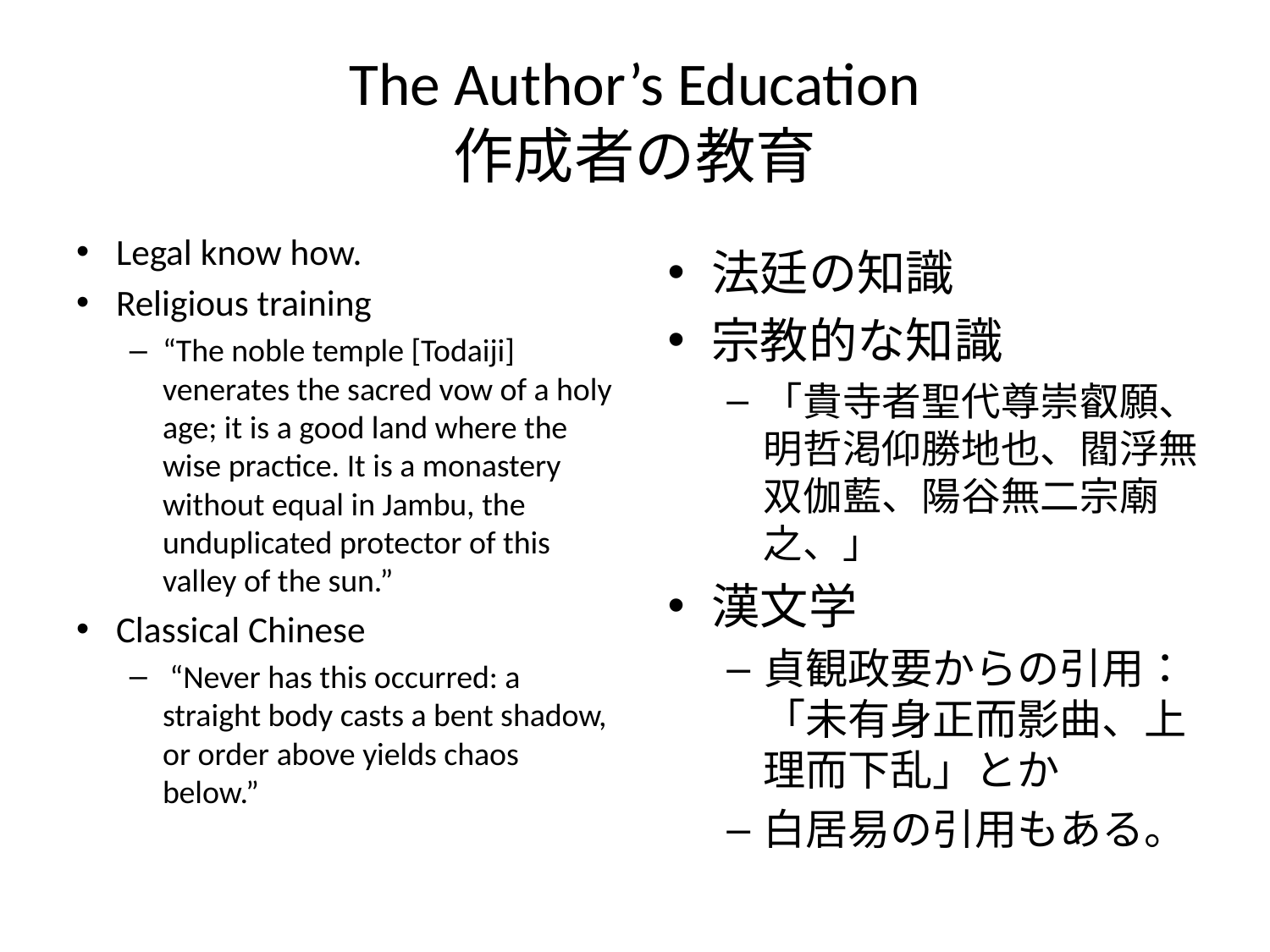

# The Author’s Education 作成者の教育
Legal know how.
Religious training
“The noble temple [Todaiji] venerates the sacred vow of a holy age; it is a good land where the wise practice. It is a monastery without equal in Jambu, the unduplicated protector of this valley of the sun.”
Classical Chinese
 “Never has this occurred: a straight body casts a bent shadow, or order above yields chaos below.”
法廷の知識
宗教的な知識
「貴寺者聖代尊崇叡願、明哲渇仰勝地也、閻浮無双伽藍、陽谷無二宗廟之、」
漢文学
貞観政要からの引用：「未有身正而影曲、上理而下乱」とか
白居易の引用もある。